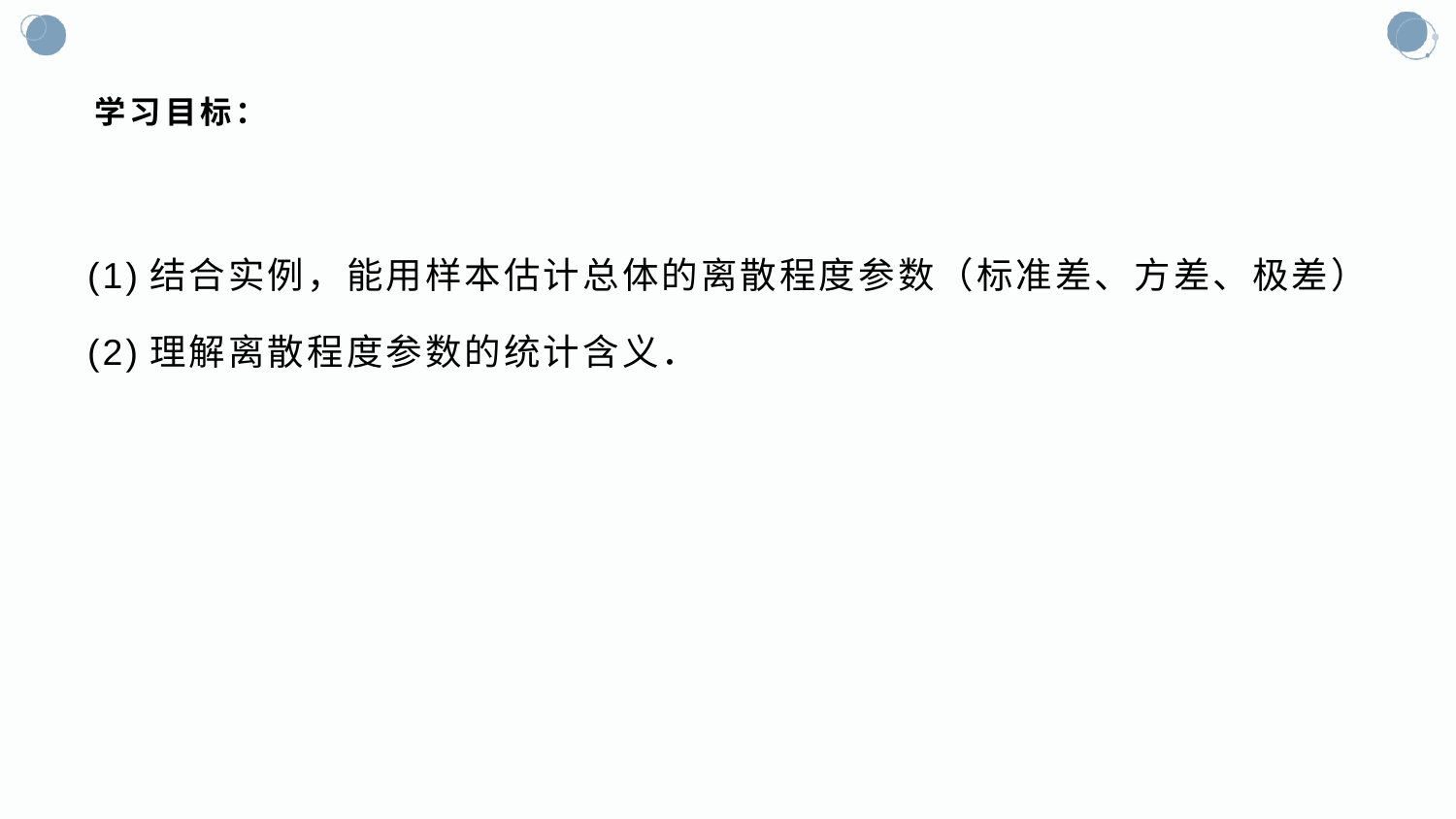

# 学习目标：
(1)结合实例，能用样本估计总体的离散程度参数（标准差、方差、极差）
(2)理解离散程度参数的统计含义．